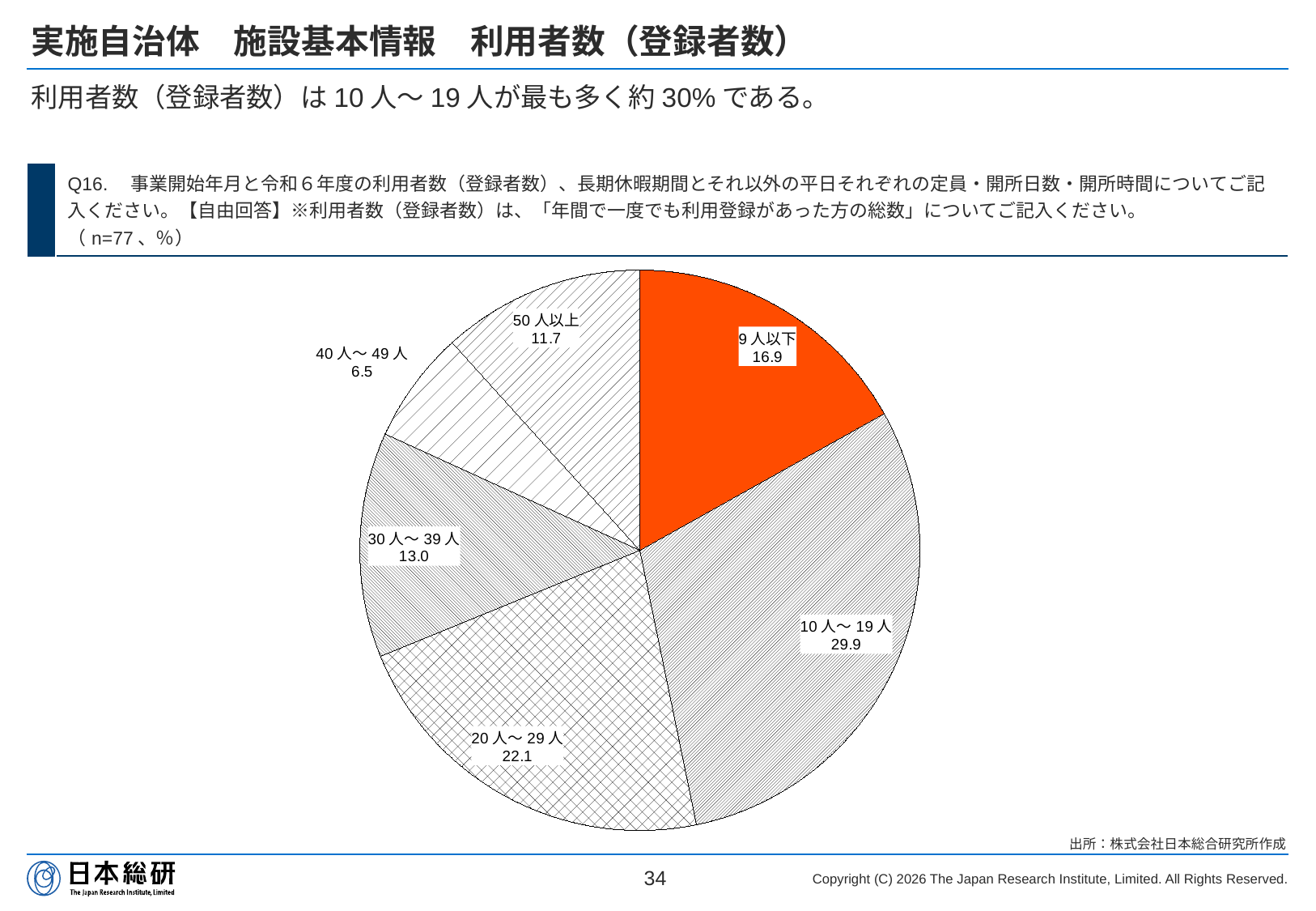

# 実施自治体　施設基本情報　利用者数（登録者数）
利用者数（登録者数）は10人～19人が最も多く約30%である。
|  | Q16.　事業開始年月と令和６年度の利用者数（登録者数）、長期休暇期間とそれ以外の平日それぞれの定員・開所日数・開所時間についてご記入ください。【自由回答】※利用者数（登録者数）は、「年間で一度でも利用登録があった方の総数」についてご記入ください。 （n=77、％） |
| --- | --- |

### Chart

| Category | % |
|---|---|
| 9人以下 | 16.883116883116884 |
| 10人～19人 | 29.87012987012987 |
| 20人～29人 | 22.07792207792208 |
| 30人～39人 | 12.987012987012985 |
| 40人～49人 | 6.493506493506493 |
| 50人以上 | 11.688311688311687 |
出所：株式会社日本総合研究所作成